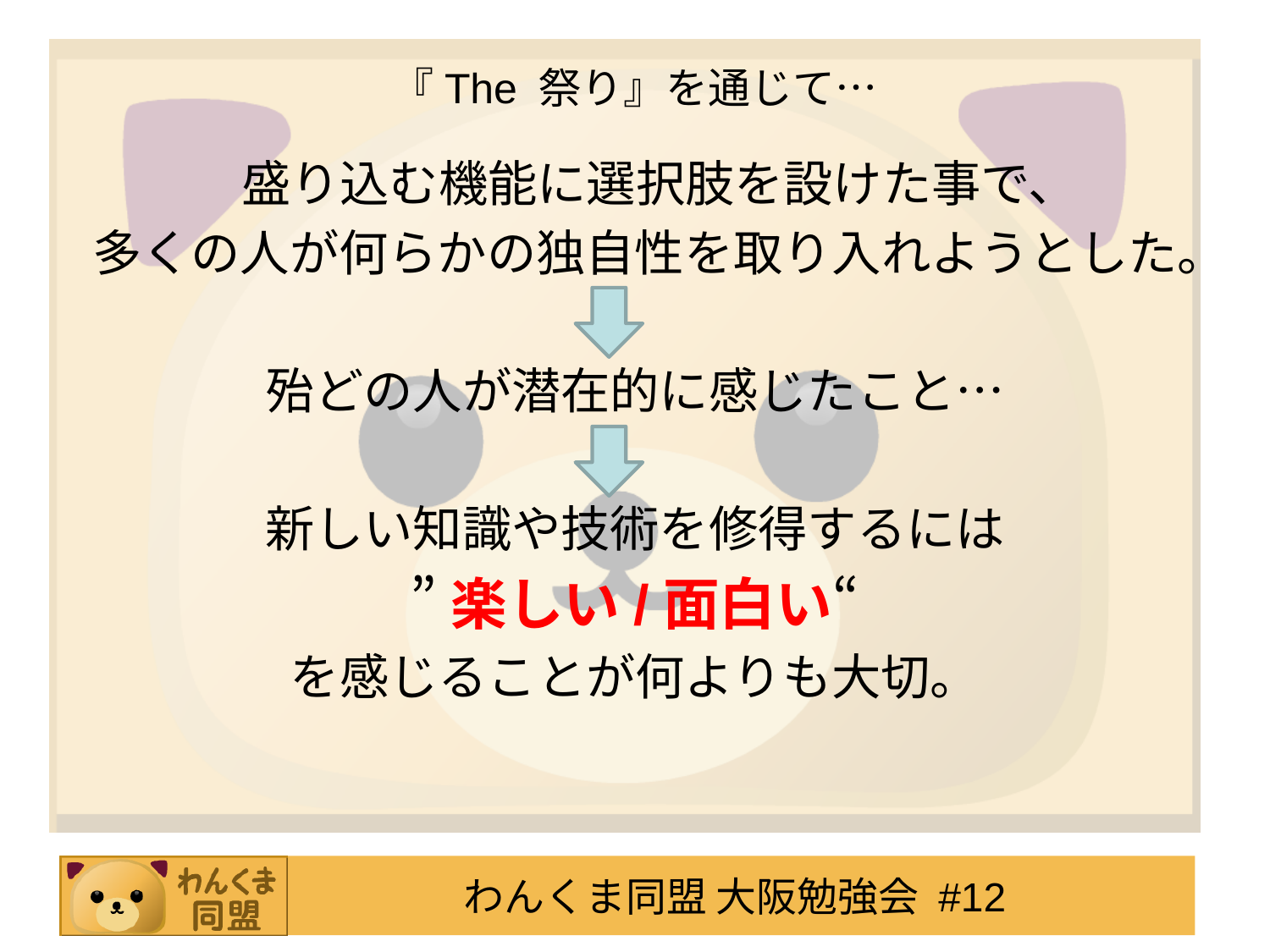

# 『The 祭り』を通じて…
　盛り込む機能に選択肢を設けた事で、
多くの人が何らかの独自性を取り入れようとした。

殆どの人が潜在的に感じたこと…

新しい知識や技術を修得するには
”楽しい/面白い“
を感じることが何よりも大切。